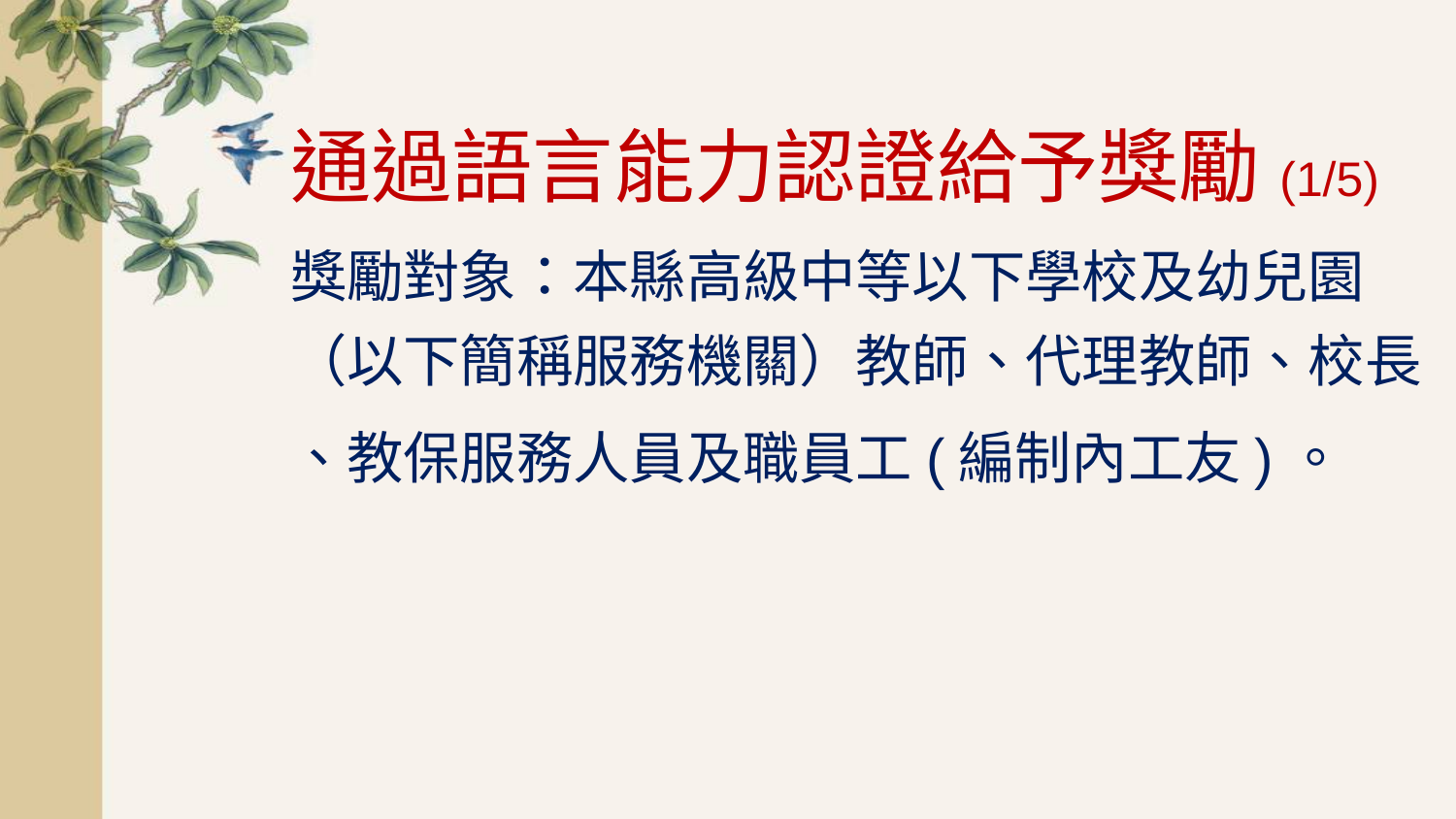

通過語言能力認證給予獎勵(1/5)
獎勵對象：本縣高級中等以下學校及幼兒園（以下簡稱服務機關）教師、代理教師、校長
、教保服務人員及職員工(編制內工友)。